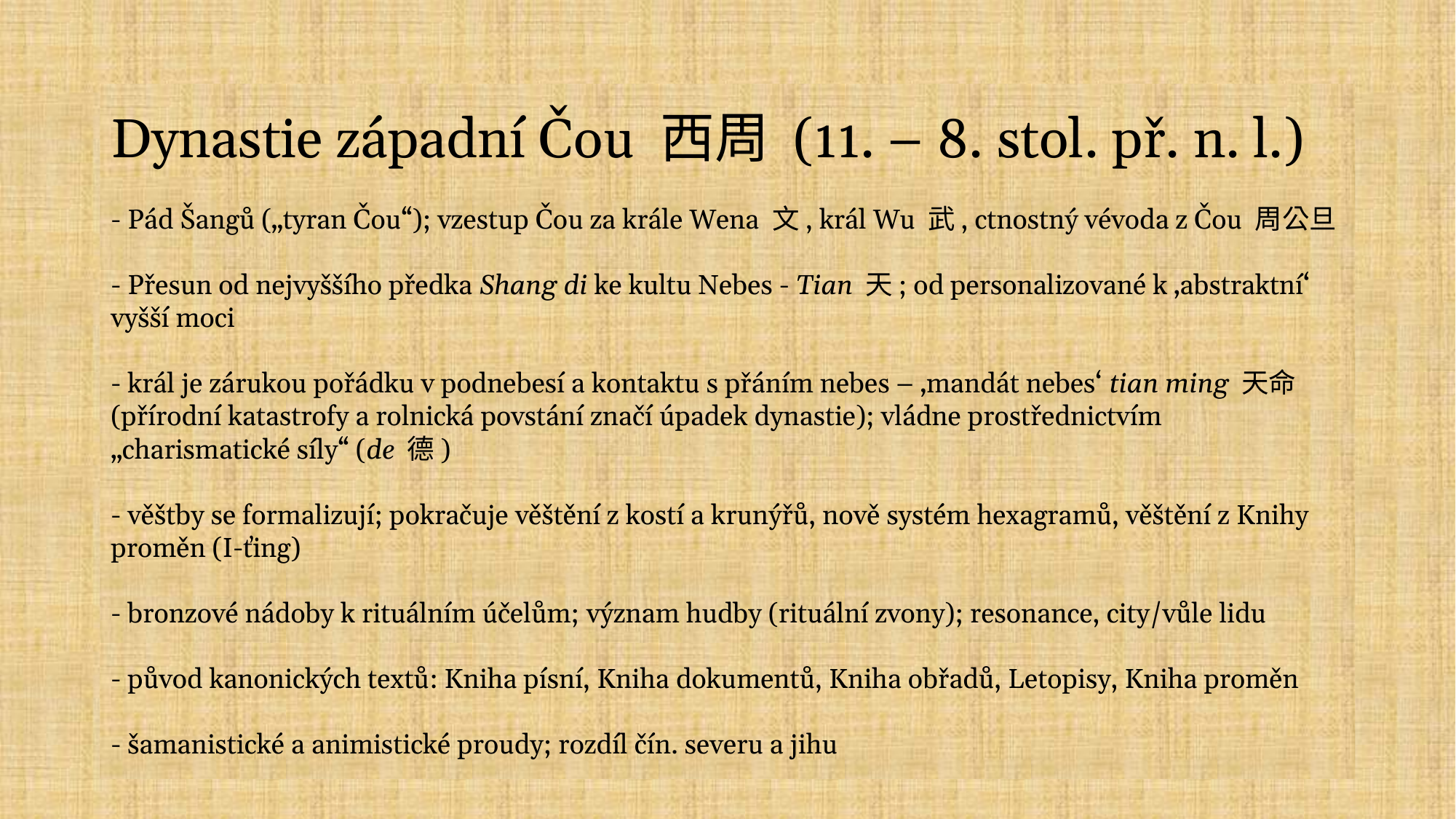

# Dynastie západní Čou 西周 (11. – 8. stol. př. n. l.) - Pád Šangů („tyran Čou“); vzestup Čou za krále Wena 文, král Wu 武, ctnostný vévoda z Čou 周公旦 - Přesun od nejvyššího předka Shang di ke kultu Nebes - Tian 天; od personalizované k ‚abstraktní‘ vyšší moci - král je zárukou pořádku v podnebesí a kontaktu s přáním nebes – ‚mandát nebes‘ tian ming 天命 (přírodní katastrofy a rolnická povstání značí úpadek dynastie); vládne prostřednictvím „charismatické síly“ (de 德) - věštby se formalizují; pokračuje věštění z kostí a krunýřů, nově systém hexagramů, věštění z Knihy proměn (I-ťing) - bronzové nádoby k rituálním účelům; význam hudby (rituální zvony); resonance, city/vůle lidu - původ kanonických textů: Kniha písní, Kniha dokumentů, Kniha obřadů, Letopisy, Kniha proměn - šamanistické a animistické proudy; rozdíl čín. severu a jihu